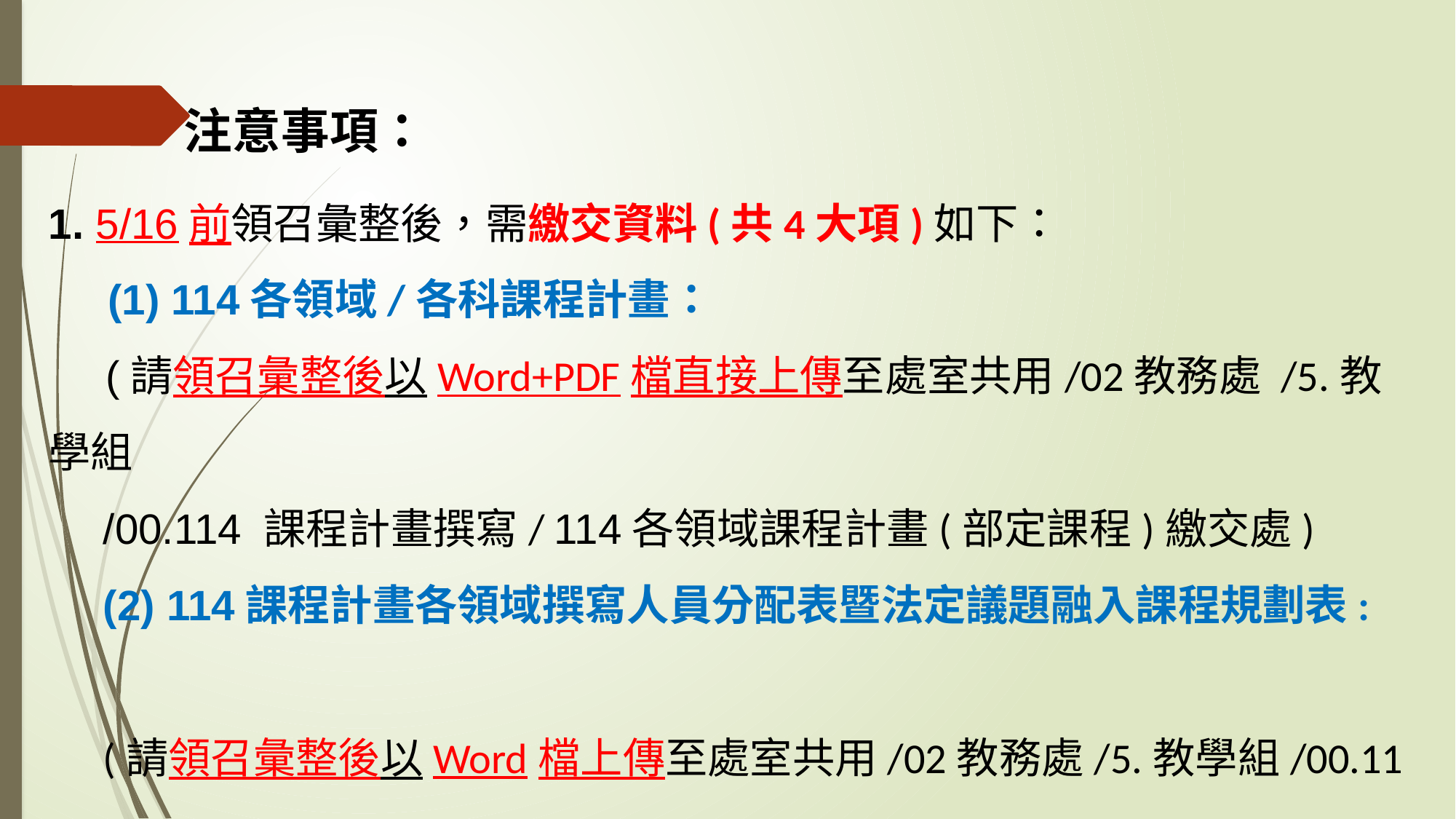

注意事項：
1. 5/16前領召彙整後，需繳交資料(共4大項)如下：
     (1) 114各領域/各科課程計畫：
     (請領召彙整後以Word+PDF檔直接上傳至處室共用/02教務處 /5.教學組
/00.114 課程計畫撰寫/ 114各領域課程計畫(部定課程)繳交處)
(2) 114課程計畫各領域撰寫人員分配表暨法定議題融入課程規劃表:
    (請領召彙整後以Word檔上傳至處室共用/02教務處/5.教學組/00.114
     課程計畫撰寫/各領域課程設計撰寫名單及法定議題融入表單及參考
      資料)。